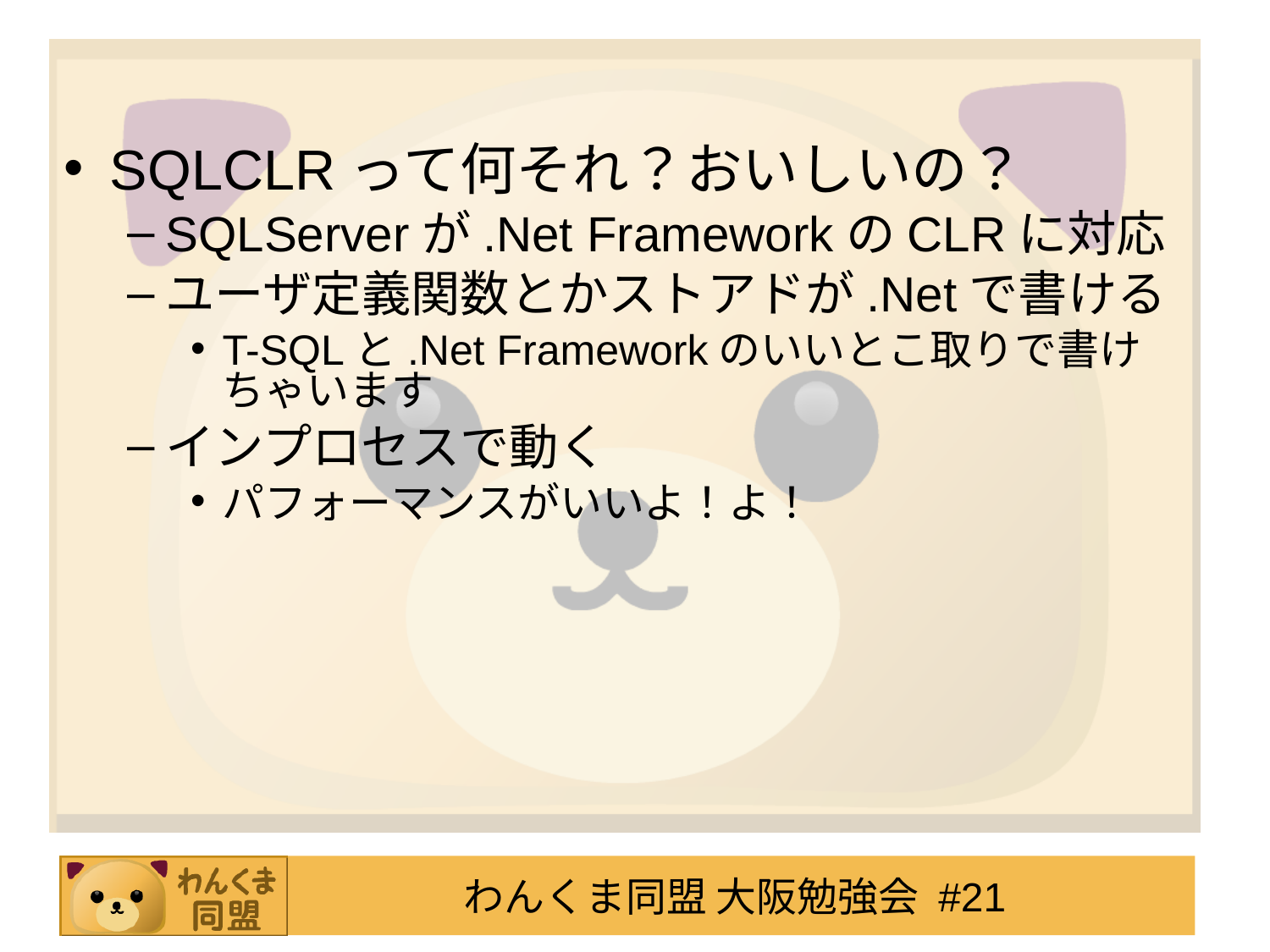

SQLCLRって何それ？おいしいの？
SQLServerが.Net FrameworkのCLRに対応
ユーザ定義関数とかストアドが.Netで書ける
T-SQLと.Net Frameworkのいいとこ取りで書けちゃいます
インプロセスで動く
パフォーマンスがいいよ！よ！